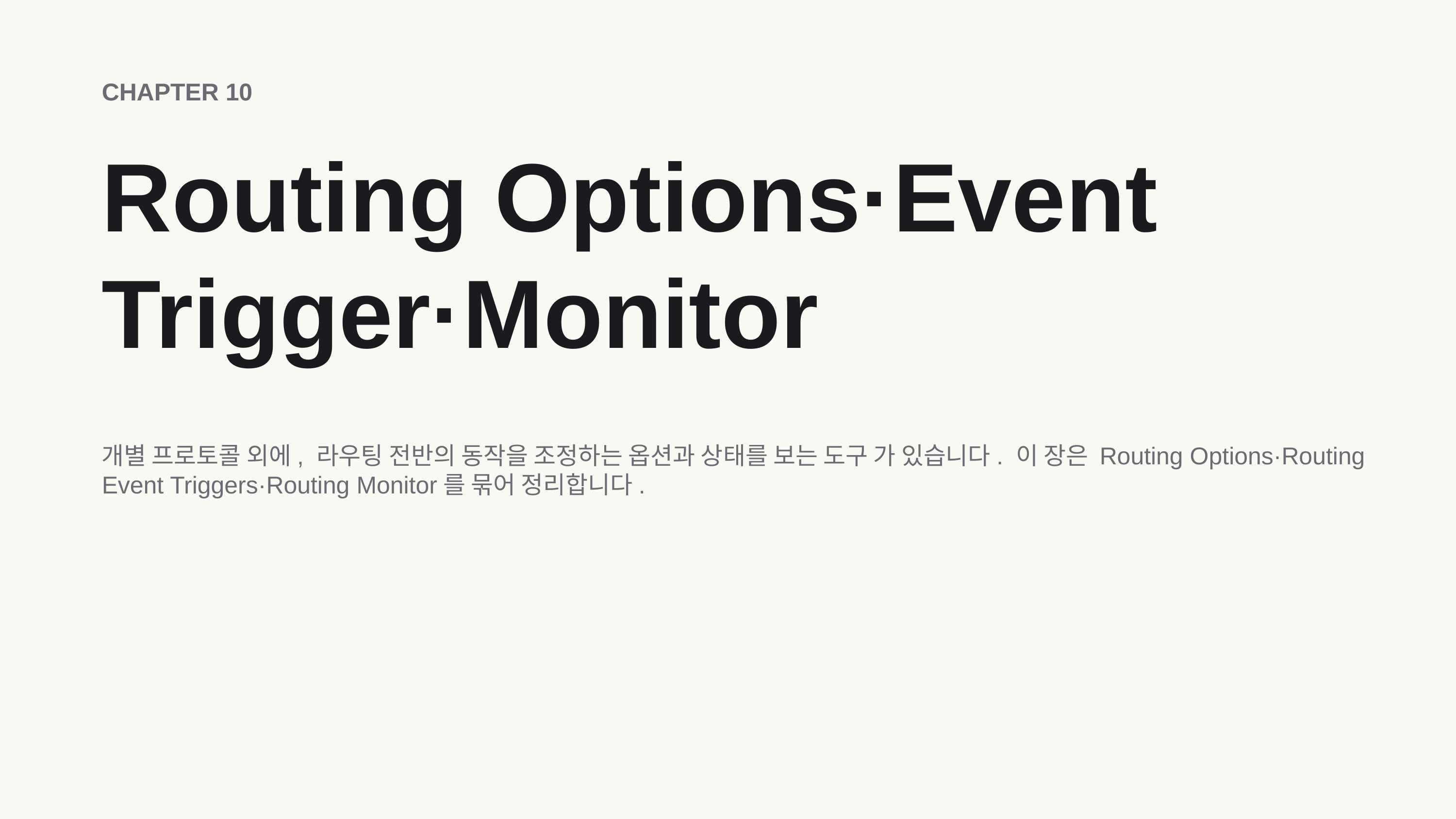

CHAPTER 10
Routing Options·Event Trigger·Monitor
개별 프로토콜 외에, 라우팅 전반의 동작을 조정하는 옵션과 상태를 보는 도구 가 있습니다. 이 장은 Routing Options·Routing Event Triggers·Routing Monitor를 묶어 정리합니다.